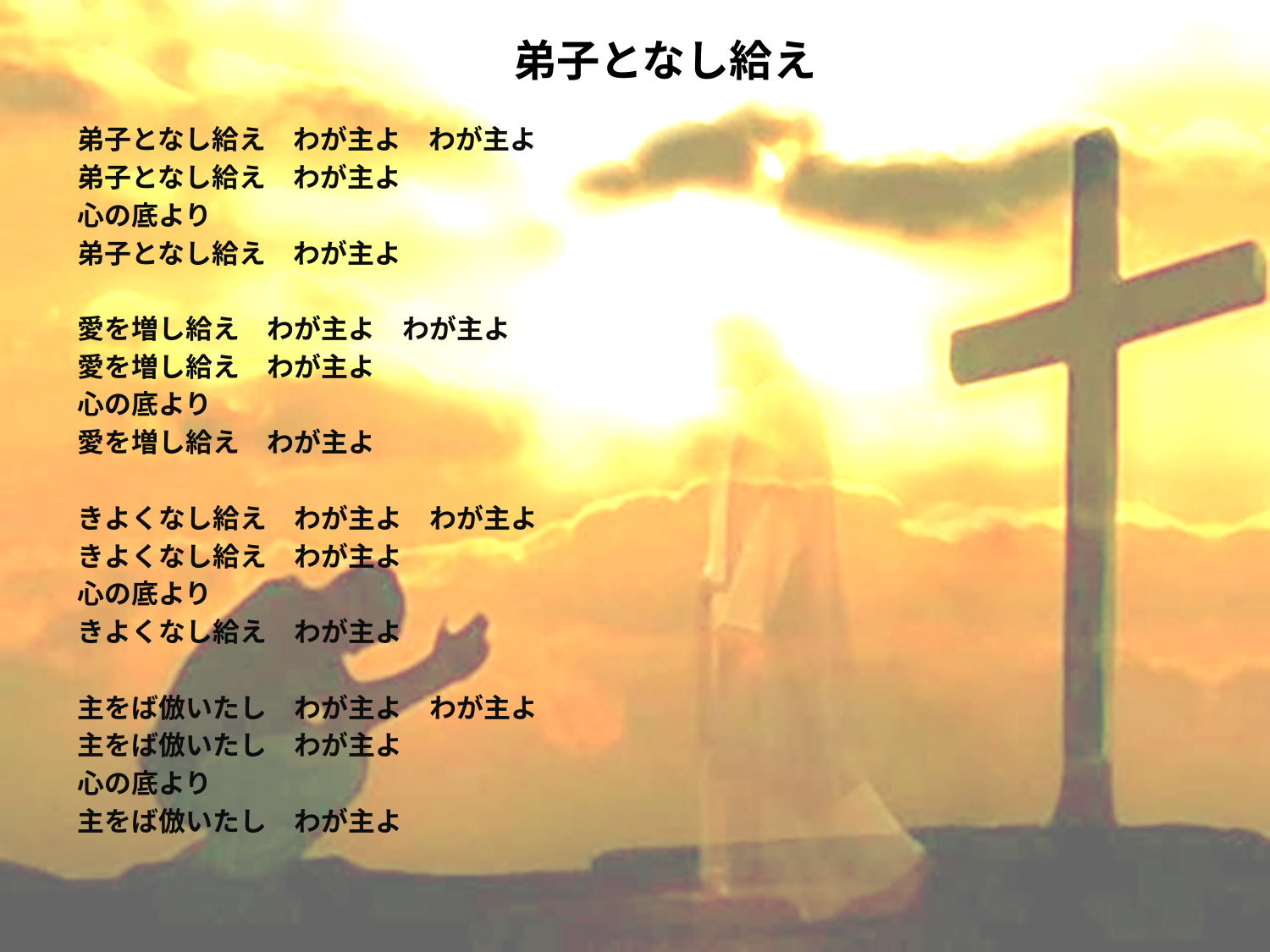

# 弟子となし給え
弟子となし給え　わが主よ　わが主よ
弟子となし給え　わが主よ
心の底より
弟子となし給え　わが主よ

愛を増し給え　わが主よ　わが主よ
愛を増し給え　わが主よ
心の底より
愛を増し給え　わが主よ

きよくなし給え　わが主よ　わが主よ
きよくなし給え　わが主よ
心の底より
きよくなし給え　わが主よ

主をば倣いたし　わが主よ　わが主よ
主をば倣いたし　わが主よ
心の底より
主をば倣いたし　わが主よ